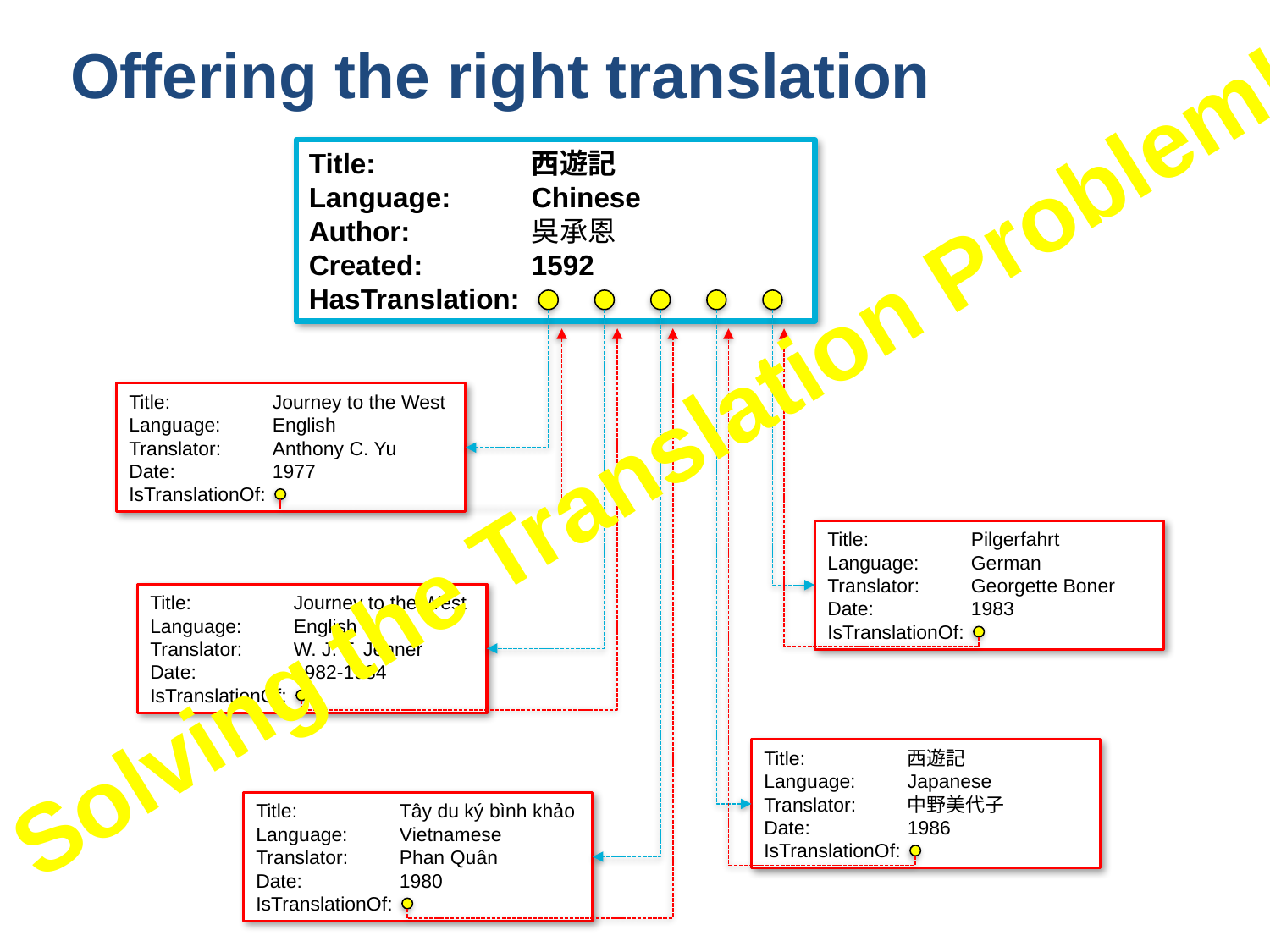

Offering the right translation
Title:	西遊記
Language:	Chinese
Author:	吳承恩
Created:	1592
HasTranslation:

Title:	Journey to the West
Language:	English
Translator:	Anthony C. Yu
Date:	1977
IsTranslationOf:

Solving the Translation Problem!
Title:	Pilgerfahrt
Language:	German
Translator:	Georgette Boner Date:	1983
IsTranslationOf:

Title:	Journey to the West
Language:	English
Translator:	W. J. F. Jenner
Date:	1982-1984
IsTranslationOf:

Title:	西遊記
Language:	Japanese
Translator:	中野美代子
Date:	1986
IsTranslationOf:

Title:	Tây du ký bình khảo
Language:	Vietnamese
Translator:	Phan Quân
Date:	1980
IsTranslationOf: